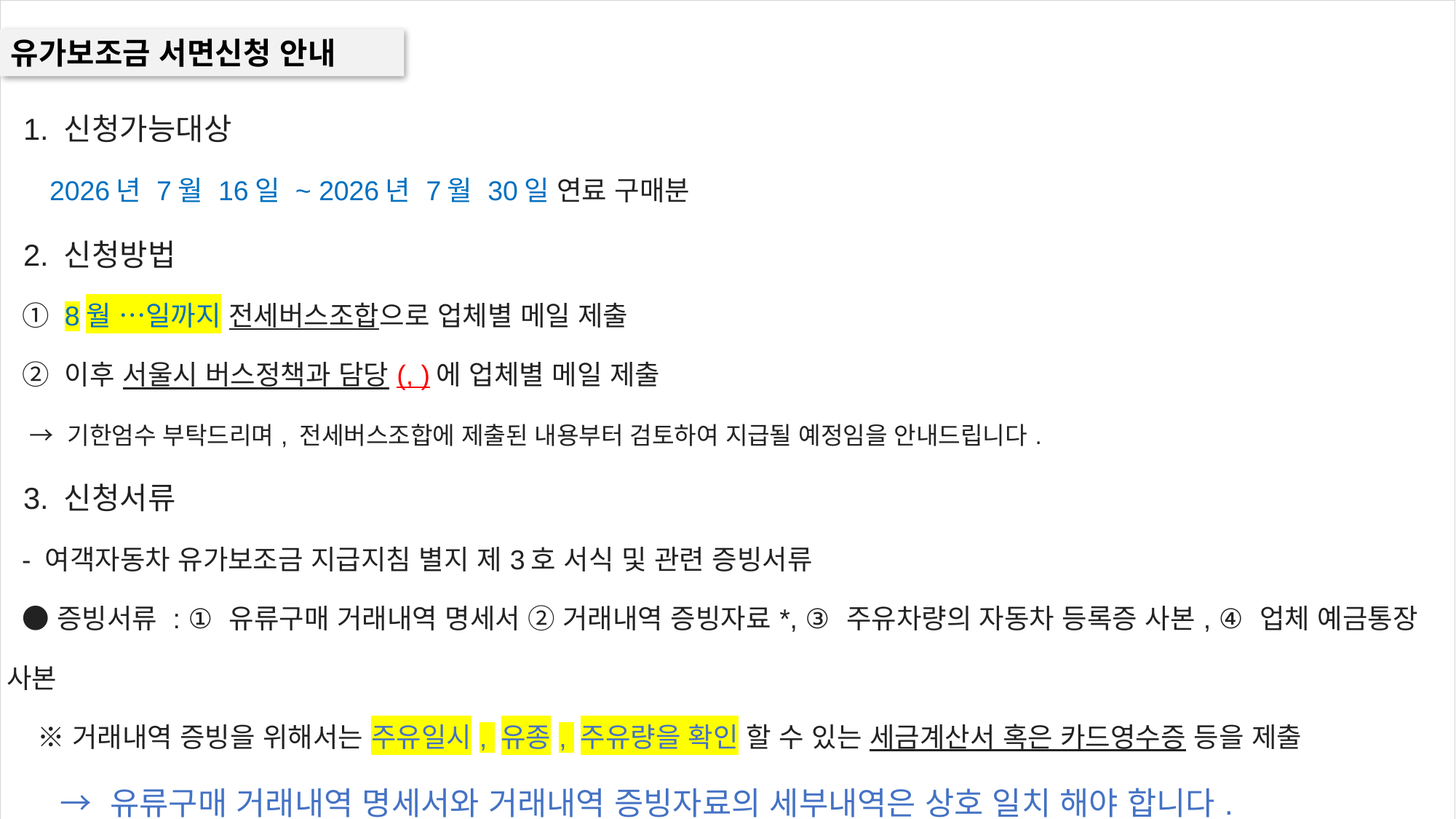

| 1. 신청가능대상 　 2026년 7월 16일 ~ 2026년 7월 30일 연료 구매분 2. 신청방법 ① 8월 …일까지 전세버스조합으로 업체별 메일 제출 ② 이후 서울시 버스정책과 담당(, )에 업체별 메일 제출 → 기한엄수 부탁드리며, 전세버스조합에 제출된 내용부터 검토하여 지급될 예정임을 안내드립니다. 3. 신청서류 - 여객자동차 유가보조금 지급지침 별지 제3호 서식 및 관련 증빙서류 ● 증빙서류 : ① 유류구매 거래내역 명세서 ② 거래내역 증빙자료\*, ③ 주유차량의 자동차 등록증 사본, ④ 업체 예금통장 사본 ※ 거래내역 증빙을 위해서는 주유일시, 유종, 주유량을 확인 할 수 있는 세금계산서 혹은 카드영수증 등을 제출 → 유류구매 거래내역 명세서와 거래내역 증빙자료의 세부내역은 상호 일치 해야 합니다. |
| --- |
유가보조금 서면신청 안내